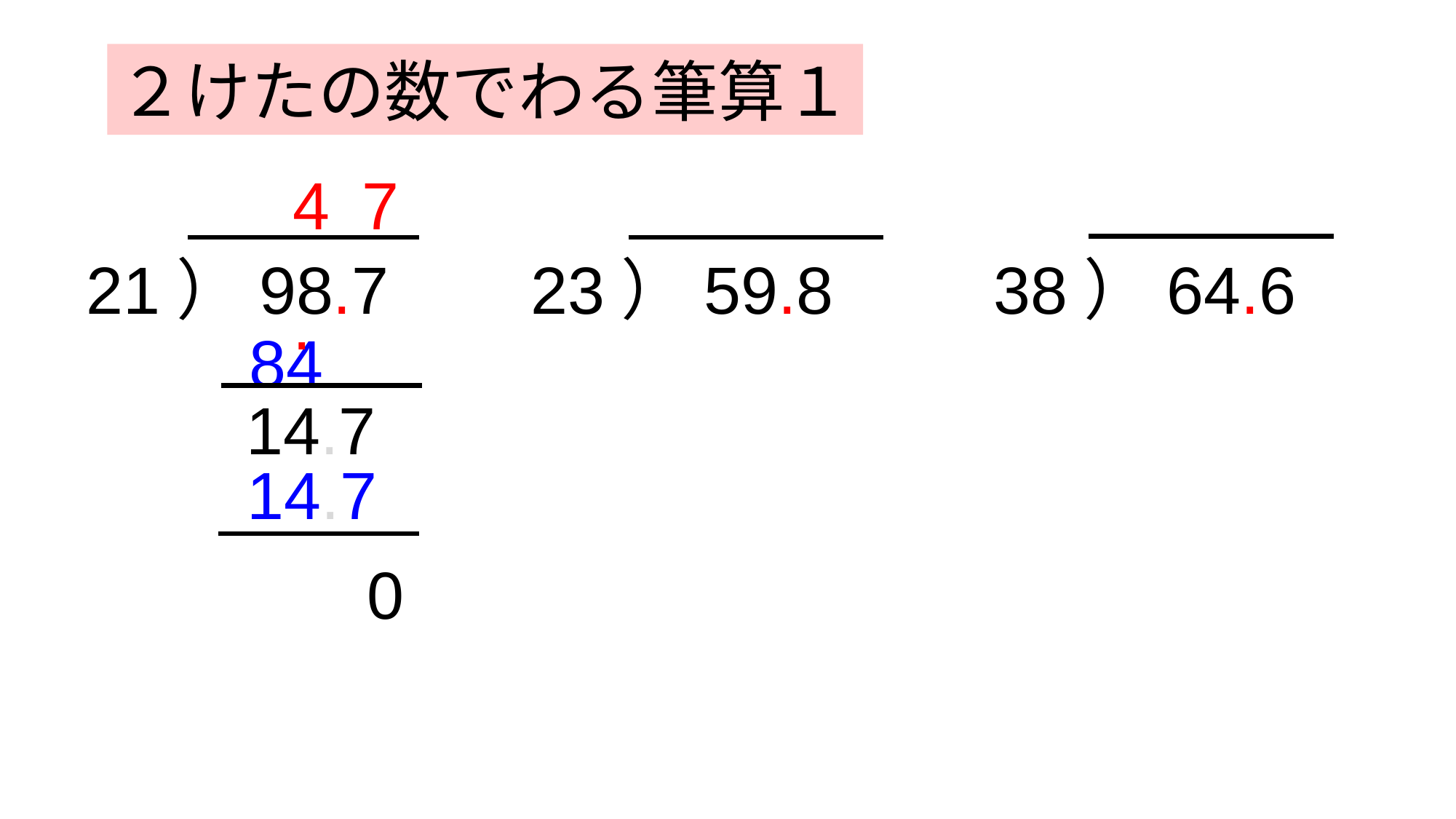

２けたの数でわる筆算１
4.
7
21）98.7
23）59.8
38）64.6
84
14.7
14.7
0